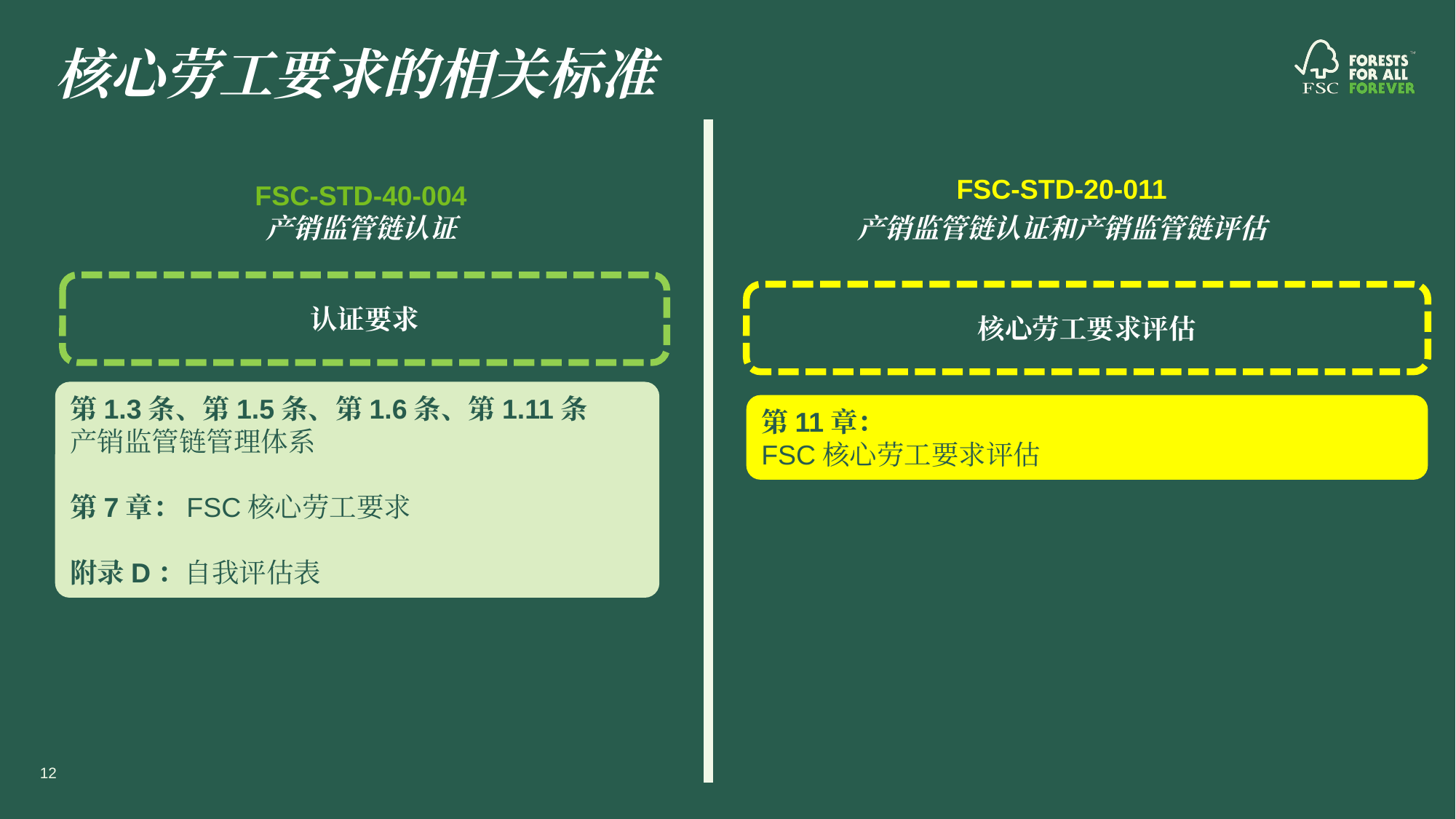

# 核心劳工要求的相关标准
FSC-STD-20-011
产销监管链认证和产销监管链评估
FSC-STD-40-004
产销监管链认证

认证要求
核心劳工要求评估
第1.3条、第1.5条、第1.6条、第1.11条
产销监管链管理体系

第7章：FSC核心劳工要求

附录D：自我评估表
第11章：
FSC核心劳工要求评估
12